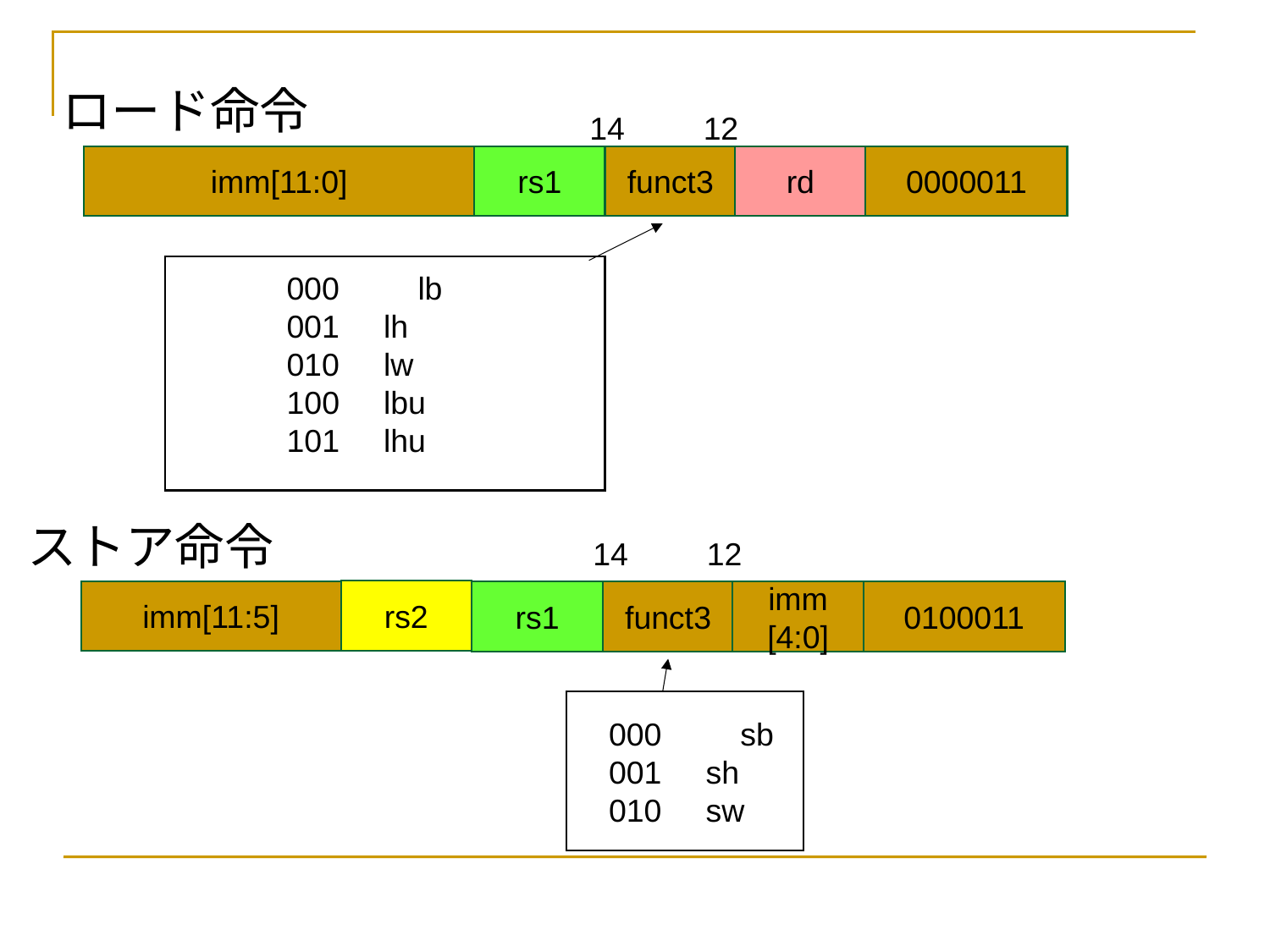

ロード命令
14　　12
imm[11:0]
rs1
funct3
rd
0000011

000　　lb
001     lh
010     lw
     lbu
     lhu
ストア命令
14　　12
rs2
imm[11:5]
rs1
funct3
imm
[4:0]
0100011

000　　sb
001     sh
010     sw